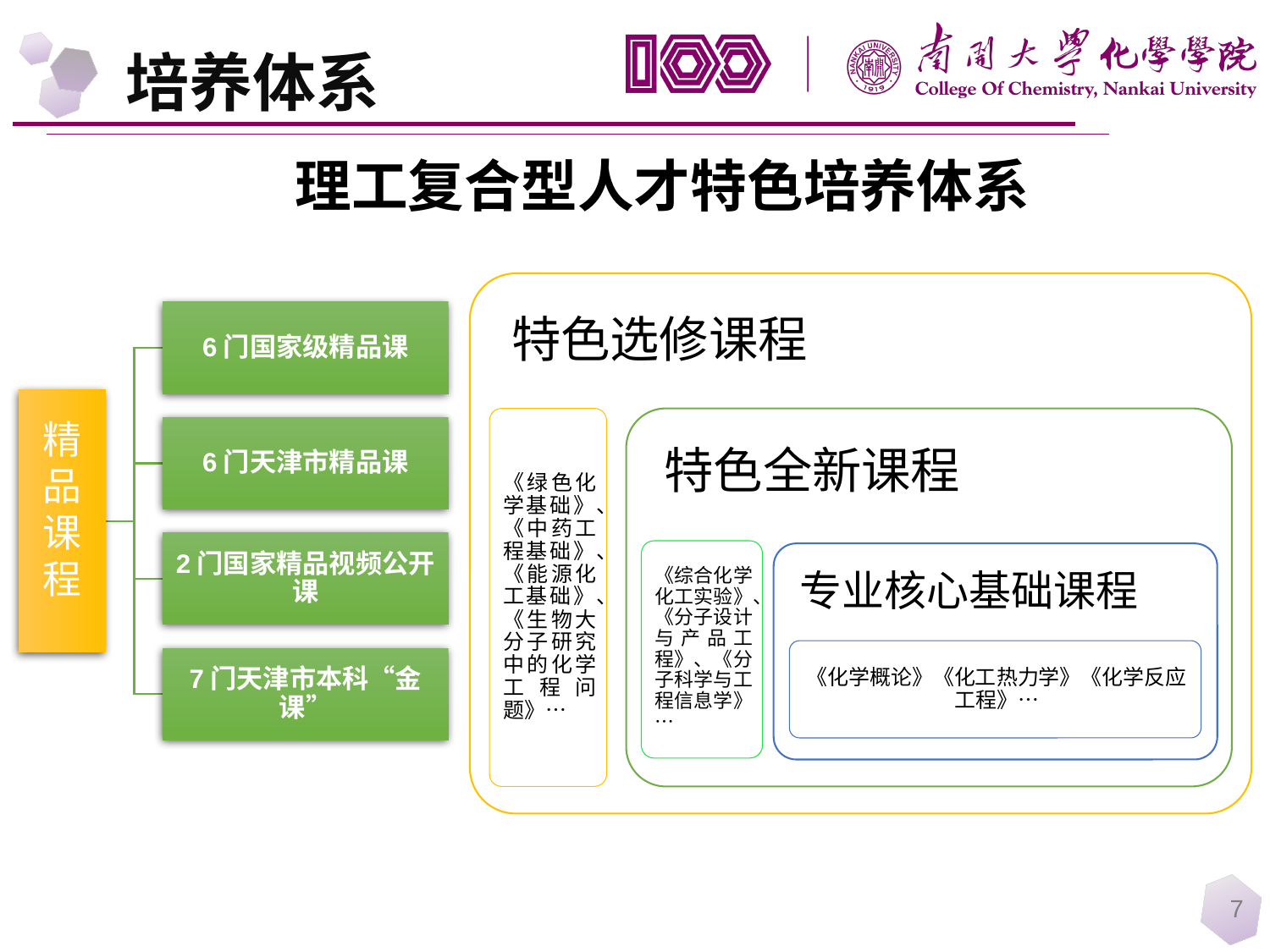

培养体系
理工复合型人才特色培养体系
特色选修课程
《绿色化学基础》、《中药工程基础》、《能源化工基础》、《生物大分子研究中的化学工程问题》…
特色全新课程
《综合化学化工实验》、《分子设计与产品工程》、《分子科学与工程信息学》…
专业核心基础课程
《化学概论》《化工热力学》《化学反应工程》…
6门国家级精品课

精
品
课
程
6门天津市精品课

2门国家精品视频公开课
7门天津市本科“金课”
7